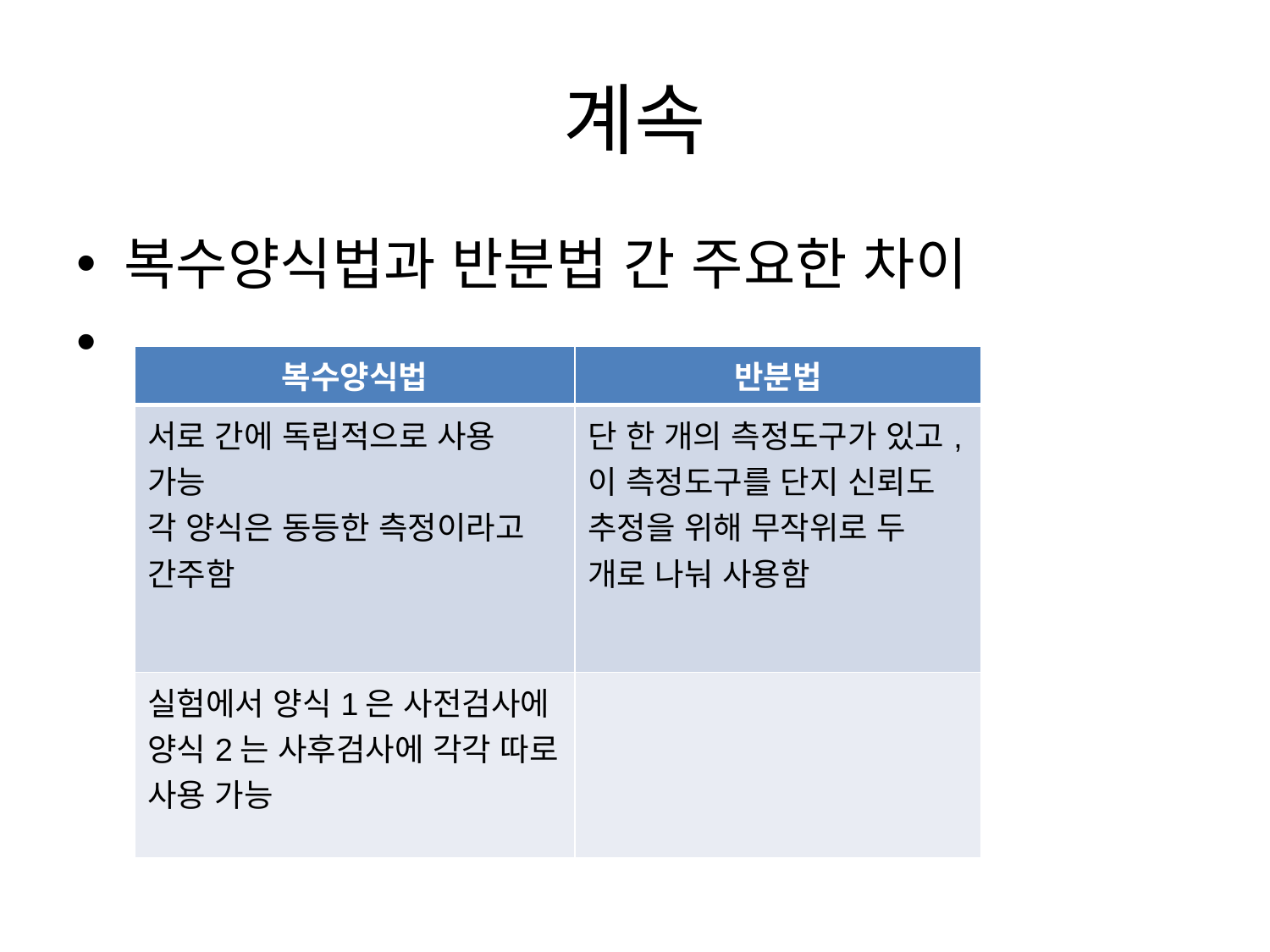

# 계속
복수양식법과 반분법 간 주요한 차이

| 복수양식법 | 반분법 |
| --- | --- |
| 서로 간에 독립적으로 사용 가능 각 양식은 동등한 측정이라고 간주함 | 단 한 개의 측정도구가 있고, 이 측정도구를 단지 신뢰도 추정을 위해 무작위로 두 개로 나눠 사용함 |
| 실험에서 양식1은 사전검사에 양식2는 사후검사에 각각 따로 사용 가능 |  |